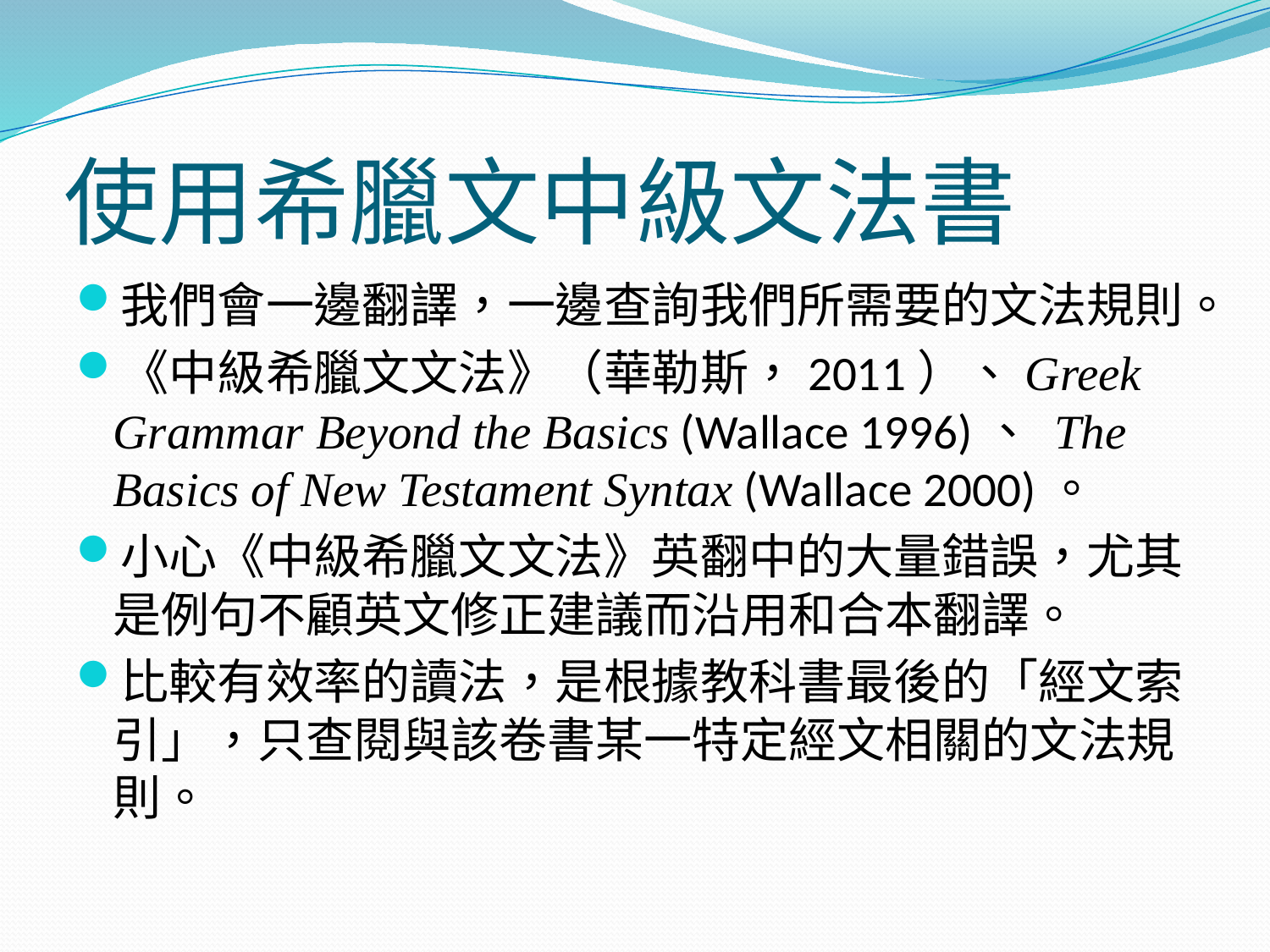

# 使用希臘文中級文法書
我們會一邊翻譯，一邊查詢我們所需要的文法規則。
《中級希臘文文法》（華勒斯，2011）、Greek Grammar Beyond the Basics (Wallace 1996)、 The Basics of New Testament Syntax (Wallace 2000)。
小心《中級希臘文文法》英翻中的大量錯誤，尤其是例句不顧英文修正建議而沿用和合本翻譯。
比較有效率的讀法，是根據教科書最後的「經文索引」，只查閱與該卷書某一特定經文相關的文法規則。